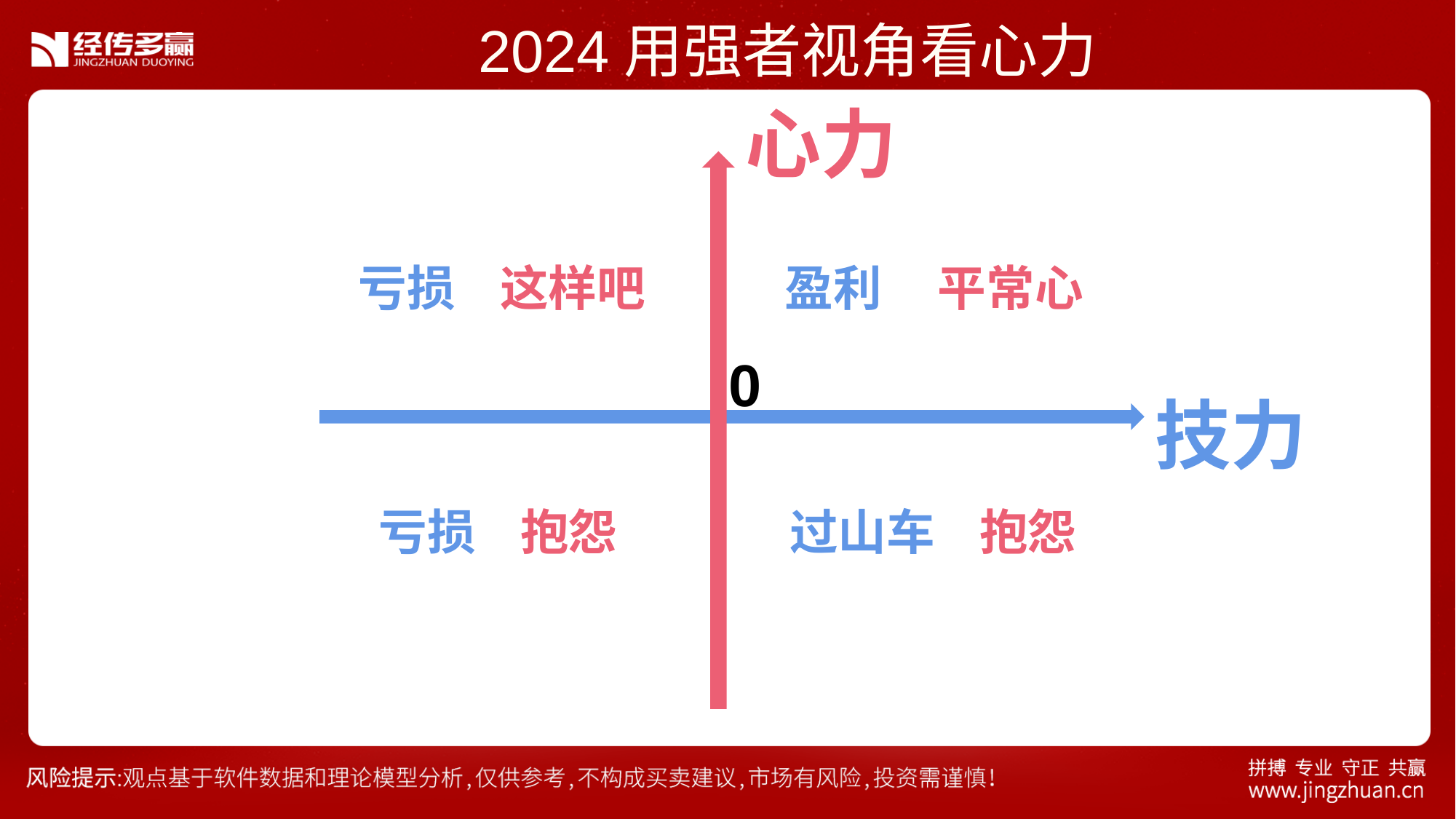

2024用强者视角看心力
心力

亏损    这样吧
盈利     平常心
0
技力

亏损    抱怨
过山车    抱怨